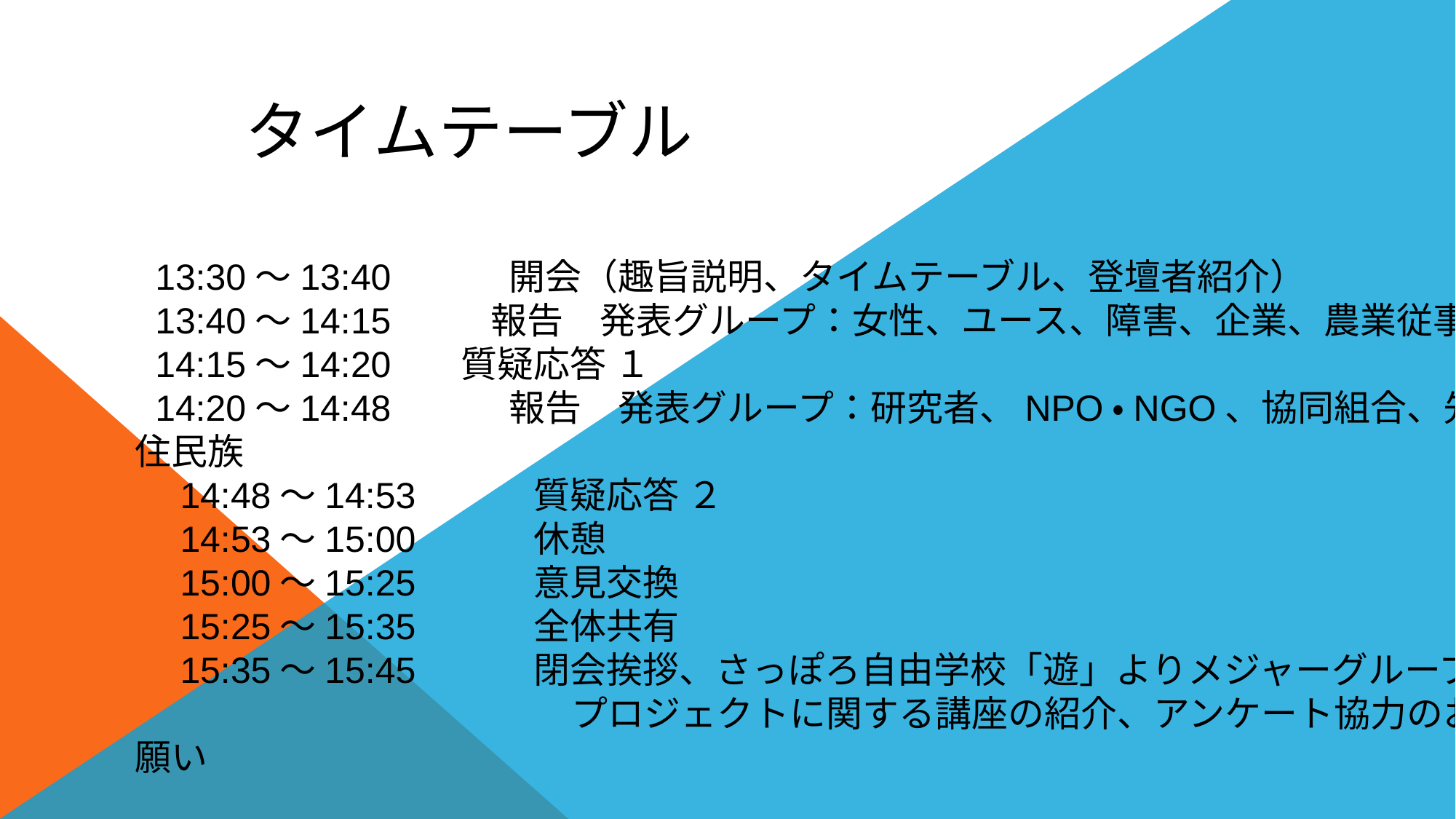

タイムテーブル
  13:30～13:40　　　開会（趣旨説明、タイムテーブル、登壇者紹介）
  13:40～14:15 　 　報告　発表グループ：女性、ユース、障害、企業、農業従事者
  14:15～14:20      質疑応答 １
  14:20～14:48　　　報告　発表グループ：研究者、NPO・NGO、協同組合、先住民族
　14:48～14:53　　　質疑応答 ２
　14:53～15:00　　　休憩
　15:00～15:25　　　意見交換
　15:25～15:35　　　全体共有
　15:35～15:45　　　閉会挨拶、さっぽろ自由学校「遊」よりメジャーグループ・
　　　　　　　　　　　　プロジェクトに関する講座の紹介、アンケート協力のお願い